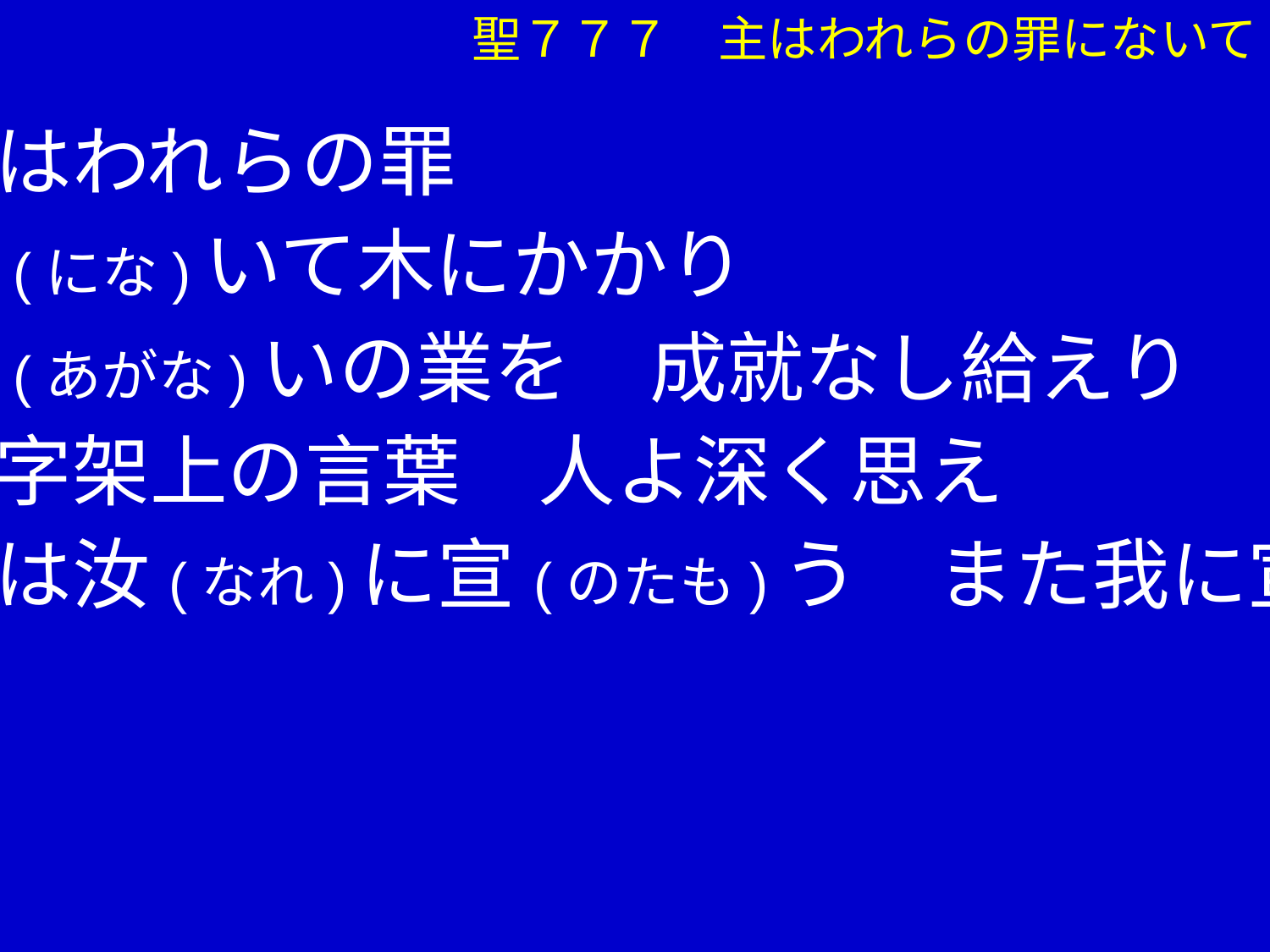

聖７７７　主はわれらの罪にないて
　主はわれらの罪
　荷(にな)いて木にかかり
　贖(あがな)いの業を　成就なし給えり
　十字架上の言葉　人よ深く思え
　主は汝(なれ)に宣(のたも)う　また我に宣う